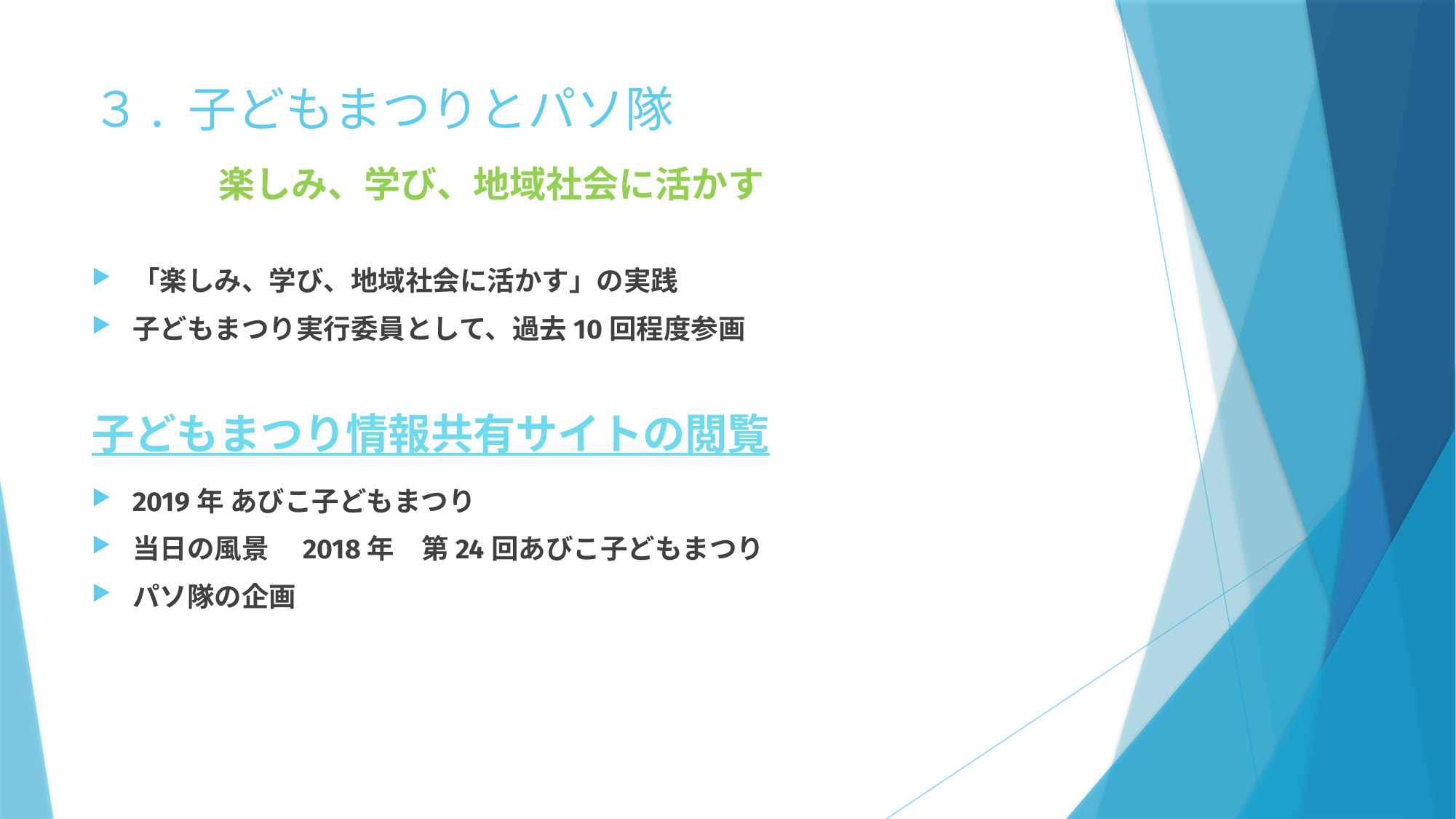

# ３. 子どもまつりとパソ隊
楽しみ、学び、地域社会に活かす
「楽しみ、学び、地域社会に活かす」の実践
子どもまつり実行委員として、過去10回程度参画

子どもまつり情報共有サイトの閲覧
2019年 あびこ子どもまつり
当日の風景　2018年　第24回あびこ子どもまつり
パソ隊の企画